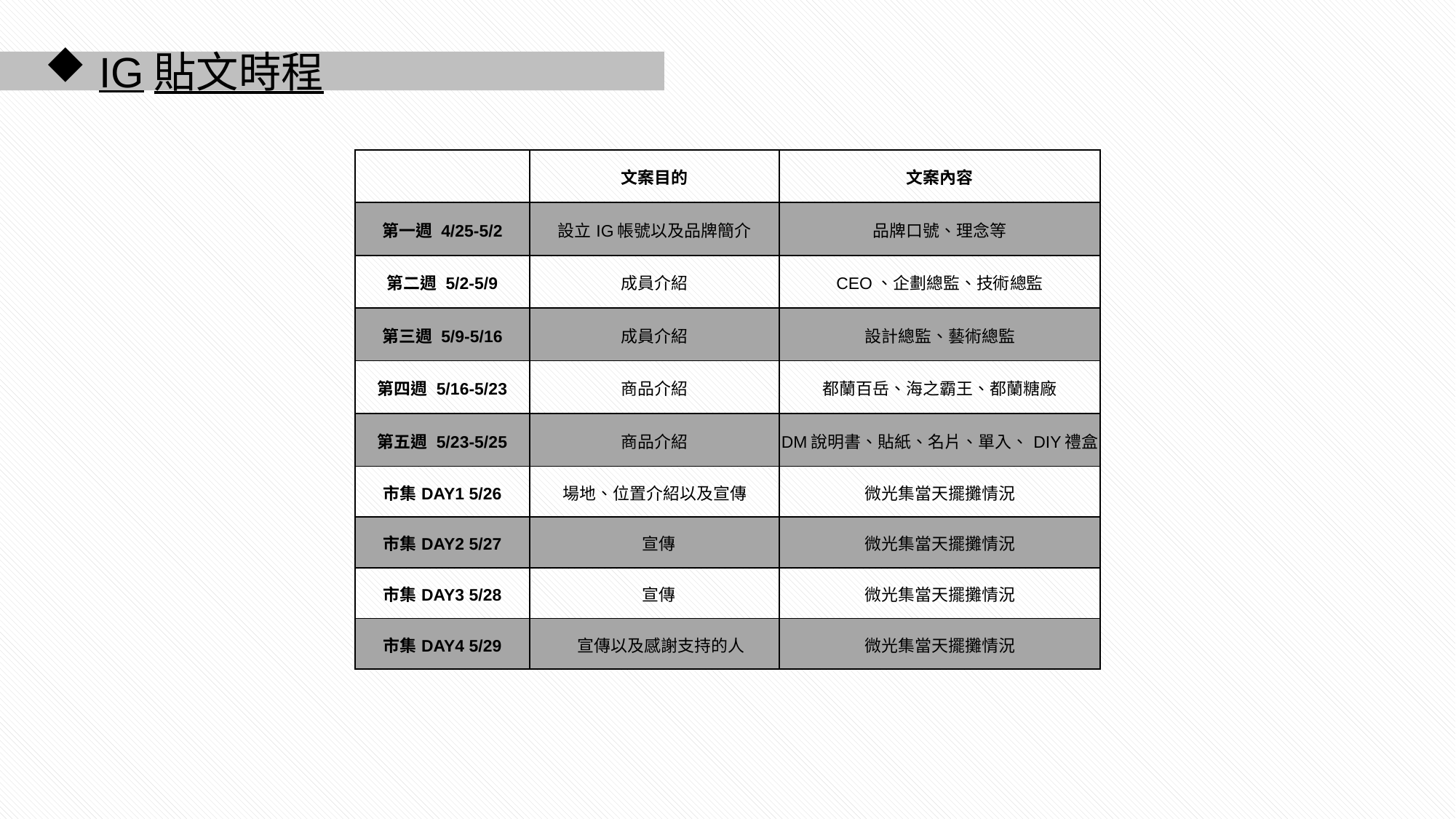

IG貼文時程

|  | 文案目的 | 文案內容 |
| --- | --- | --- |
| 第一週 4/25-5/2 | 設立IG帳號以及品牌簡介 | 品牌口號、理念等 |
| 第二週 5/2-5/9 | 成員介紹 | CEO、企劃總監、技術總監 |
| 第三週 5/9-5/16 | 成員介紹 | 設計總監、藝術總監 |
| 第四週 5/16-5/23 | 商品介紹 | 都蘭百岳、海之霸王、都蘭糖廠 |
| 第五週 5/23-5/25 | 商品介紹 | DM說明書、貼紙、名片、單入、DIY禮盒 |
| 市集DAY1 5/26 | 場地、位置介紹以及宣傳 | 微光集當天擺攤情況 |
| 市集DAY2 5/27 | 宣傳 | 微光集當天擺攤情況 |
| 市集DAY3 5/28 | 宣傳 | 微光集當天擺攤情況 |
| 市集DAY4 5/29 | 宣傳以及感謝支持的人 | 微光集當天擺攤情況 |